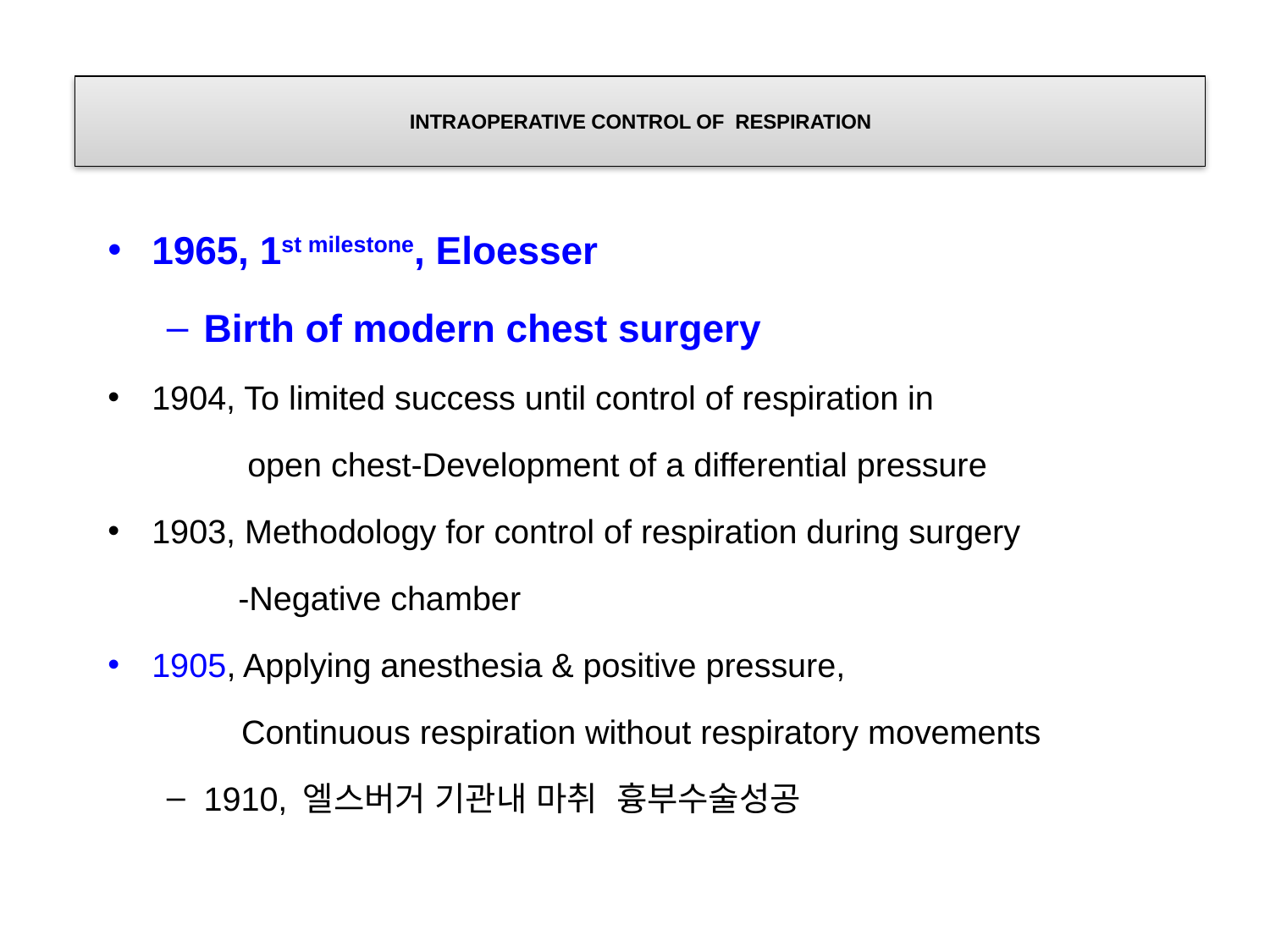

# INTRAOPERATIVE CONTROL OF  RESPIRATION
1965, 1st milestone, Eloesser
Birth of modern chest surgery
1904, To limited success until control of respiration in
               open chest-Development of a differential pressure
1903, Methodology for control of respiration during surgery
              -Negative chamber
1905, Applying anesthesia & positive pressure,
        Continuous respiration without respiratory movements
1910, 엘스버거 기관내 마취  흉부수술성공